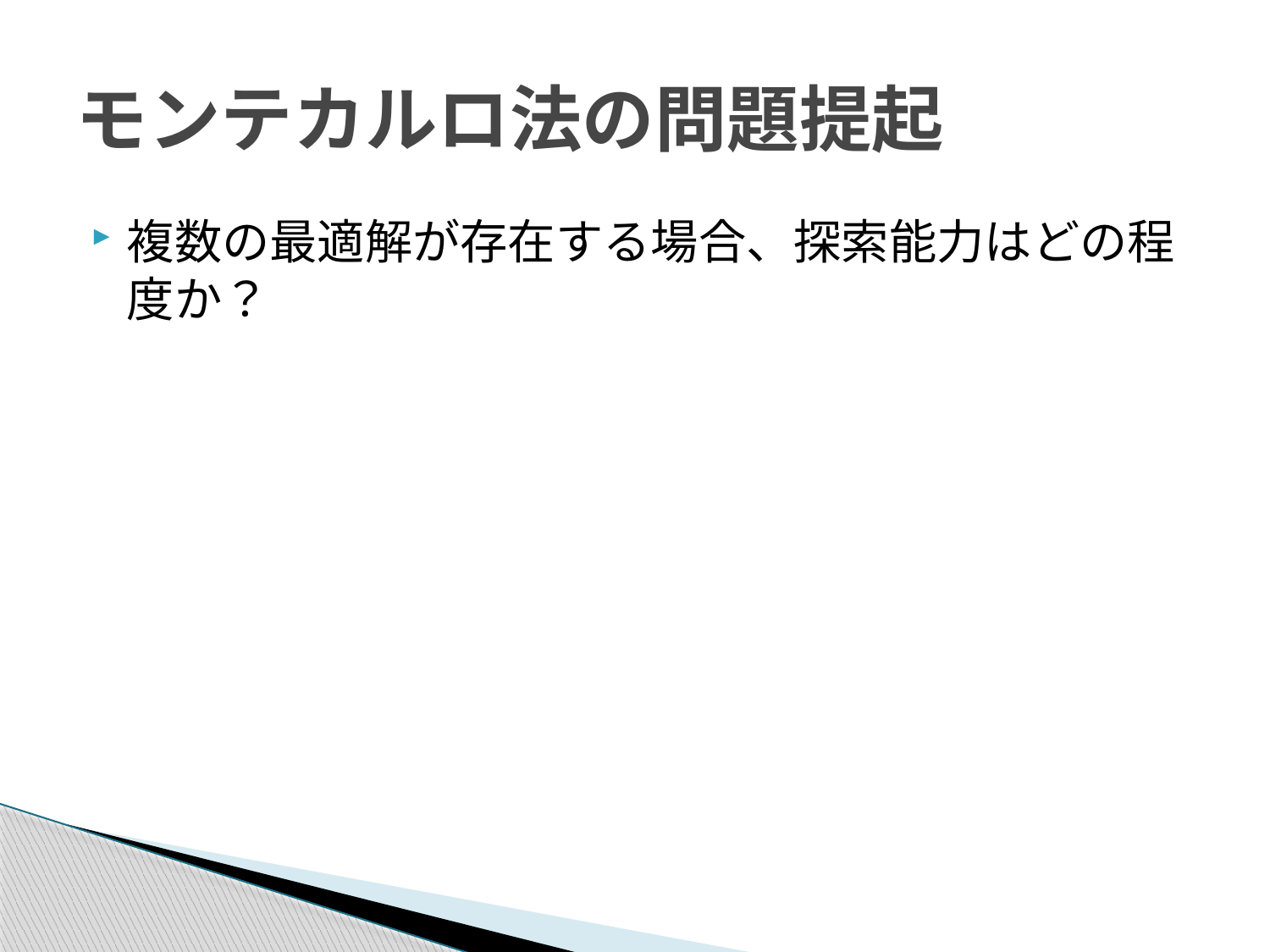

# モンテカルロ法の問題提起
複数の最適解が存在する場合、探索能力はどの程度か？